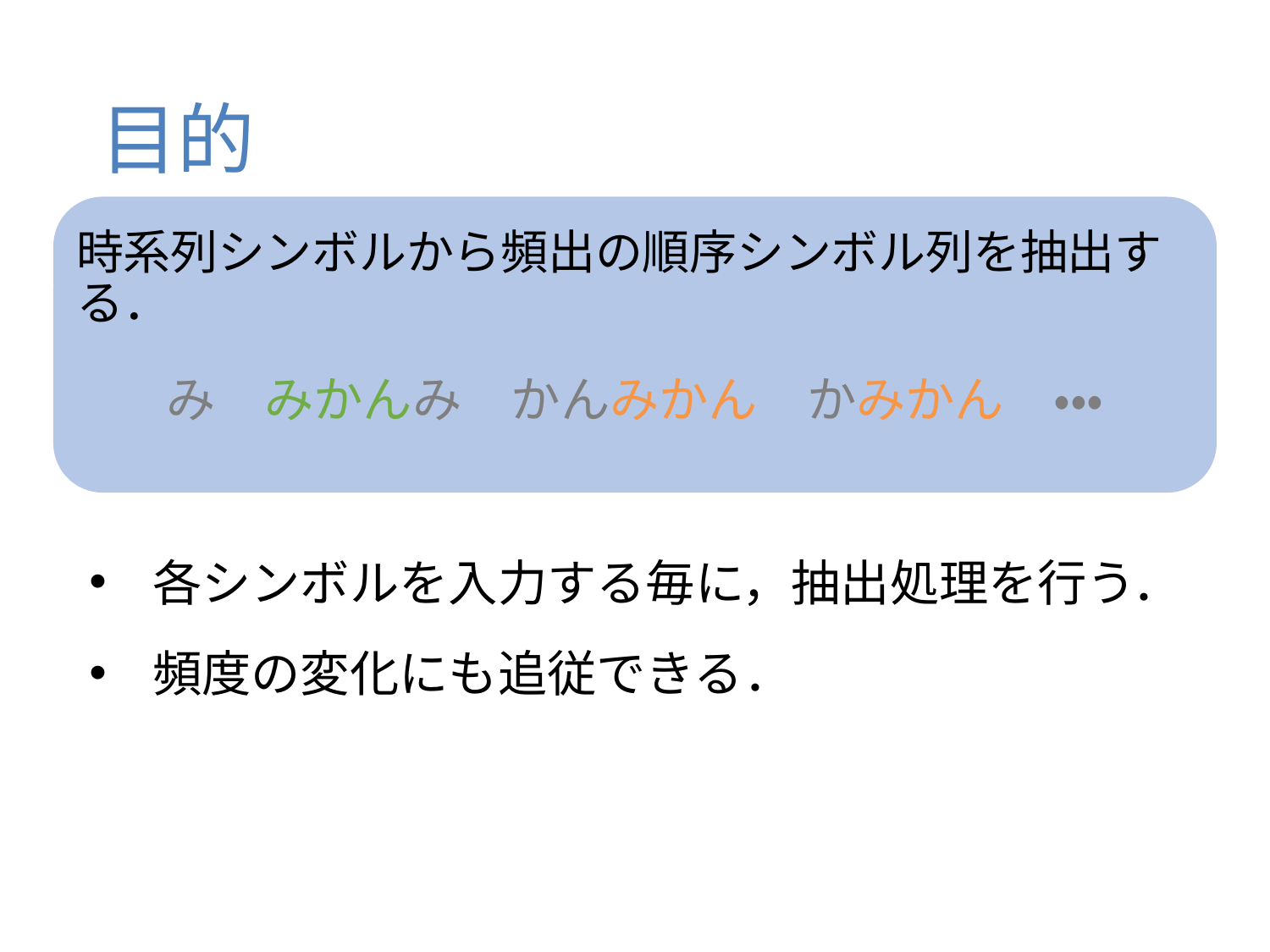

# 目的

時系列シンボルから頻出の順序シンボル列を抽出する．
み　みかんみ　かんみかん　かみかん　・・・
各シンボルを入力する毎に，抽出処理を行う．
頻度の変化にも追従できる．